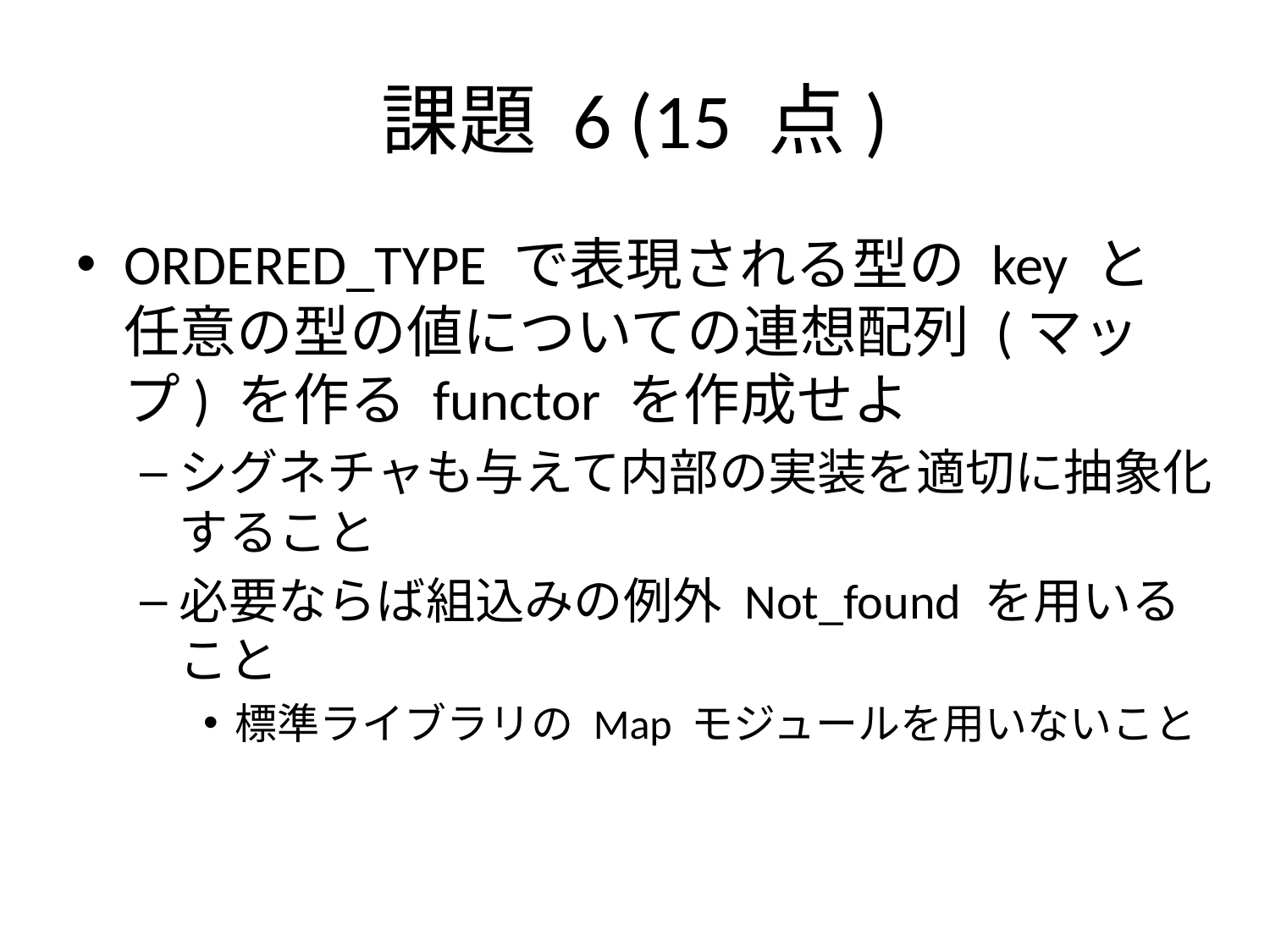

# 課題 6 (15 点)
ORDERED_TYPE で表現される型の key と
任意の型の値についての連想配列 (マップ) を作る functor を作成せよ
シグネチャも与えて内部の実装を適切に抽象化すること
必要ならば組込みの例外 Not_found を用いること
標準ライブラリの Map モジュールを用いないこと